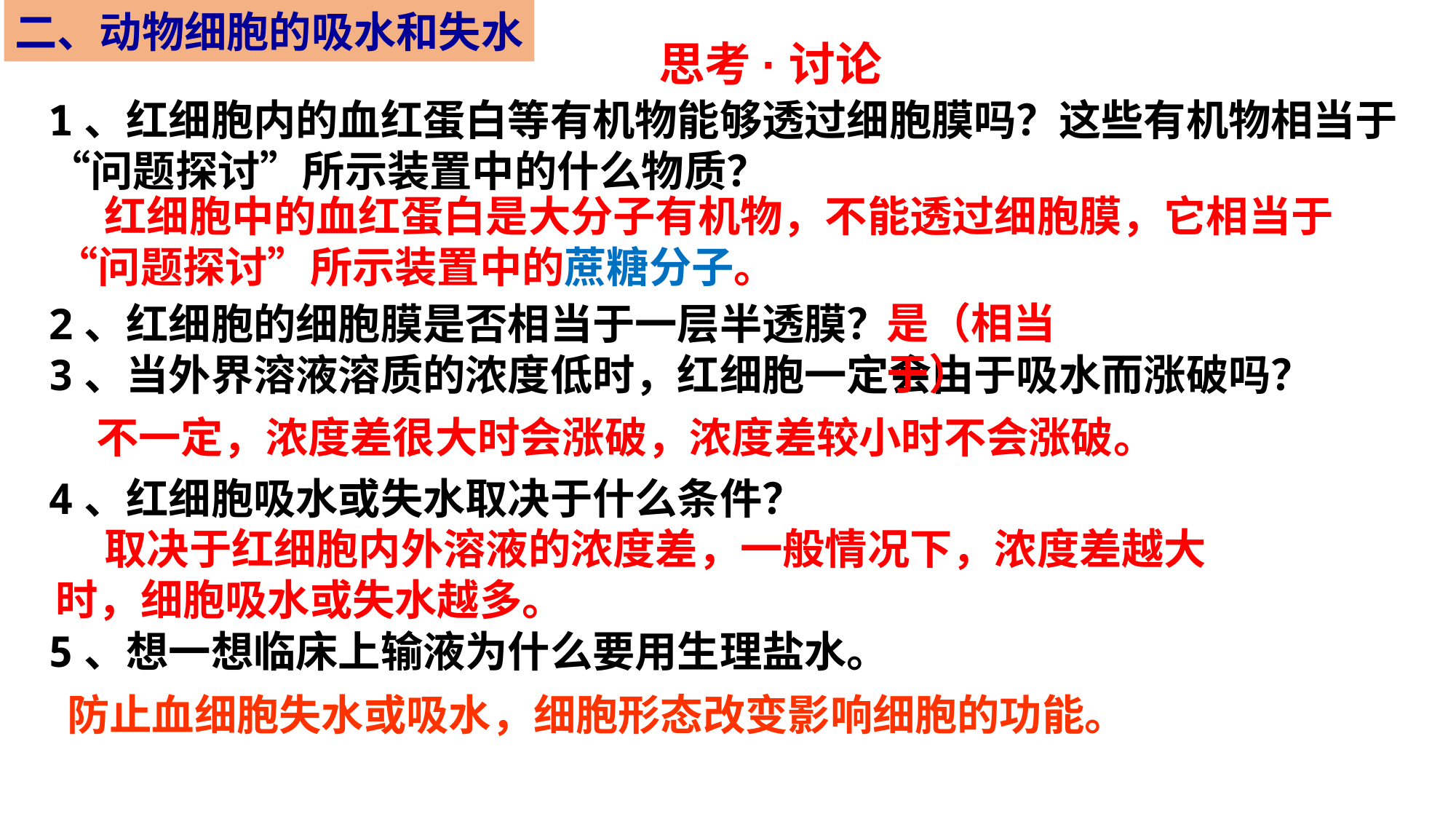

二、动物细胞的吸水和失水
思考·讨论
1、红细胞内的血红蛋白等有机物能够透过细胞膜吗？这些有机物相当于“问题探讨”所示装置中的什么物质？

2、红细胞的细胞膜是否相当于一层半透膜？
3、当外界溶液溶质的浓度低时，红细胞一定会由于吸水而涨破吗？

4、红细胞吸水或失水取决于什么条件？

5、想一想临床上输液为什么要用生理盐水。
    红细胞中的血红蛋白是大分子有机物，不能透过细胞膜，它相当于“问题探讨”所示装置中的蔗糖分子。
是（相当于）
不一定，浓度差很大时会涨破，浓度差较小时不会涨破。
    取决于红细胞内外溶液的浓度差，一般情况下，浓度差越大时，细胞吸水或失水越多。
防止血细胞失水或吸水，细胞形态改变影响细胞的功能。